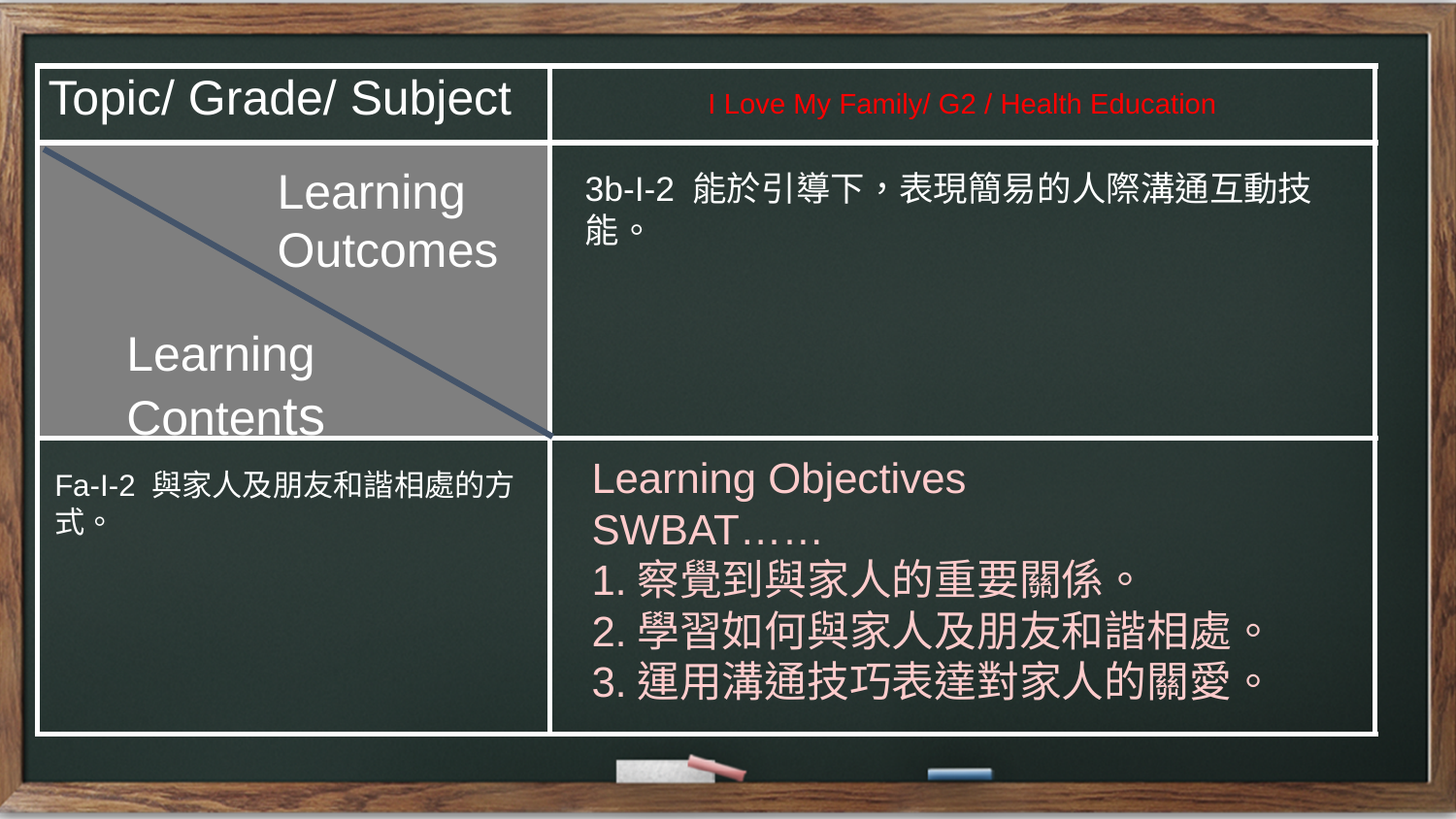

| Topic/ Grade/ Subject | I Love My Family/ G2 / Health Education |
| --- | --- |
|  |  |
|  |  |
Learning Outcomes
3b-I-2 能於引導下，表現簡易的人際溝通互動技能。

Learning Contents
Learning Objectives
SWBAT……
1.察覺到與家人的重要關係。
2.學習如何與家人及朋友和諧相處。
3.運用溝通技巧表達對家人的關愛。
Fa-I-2 與家人及朋友和諧相處的方式。